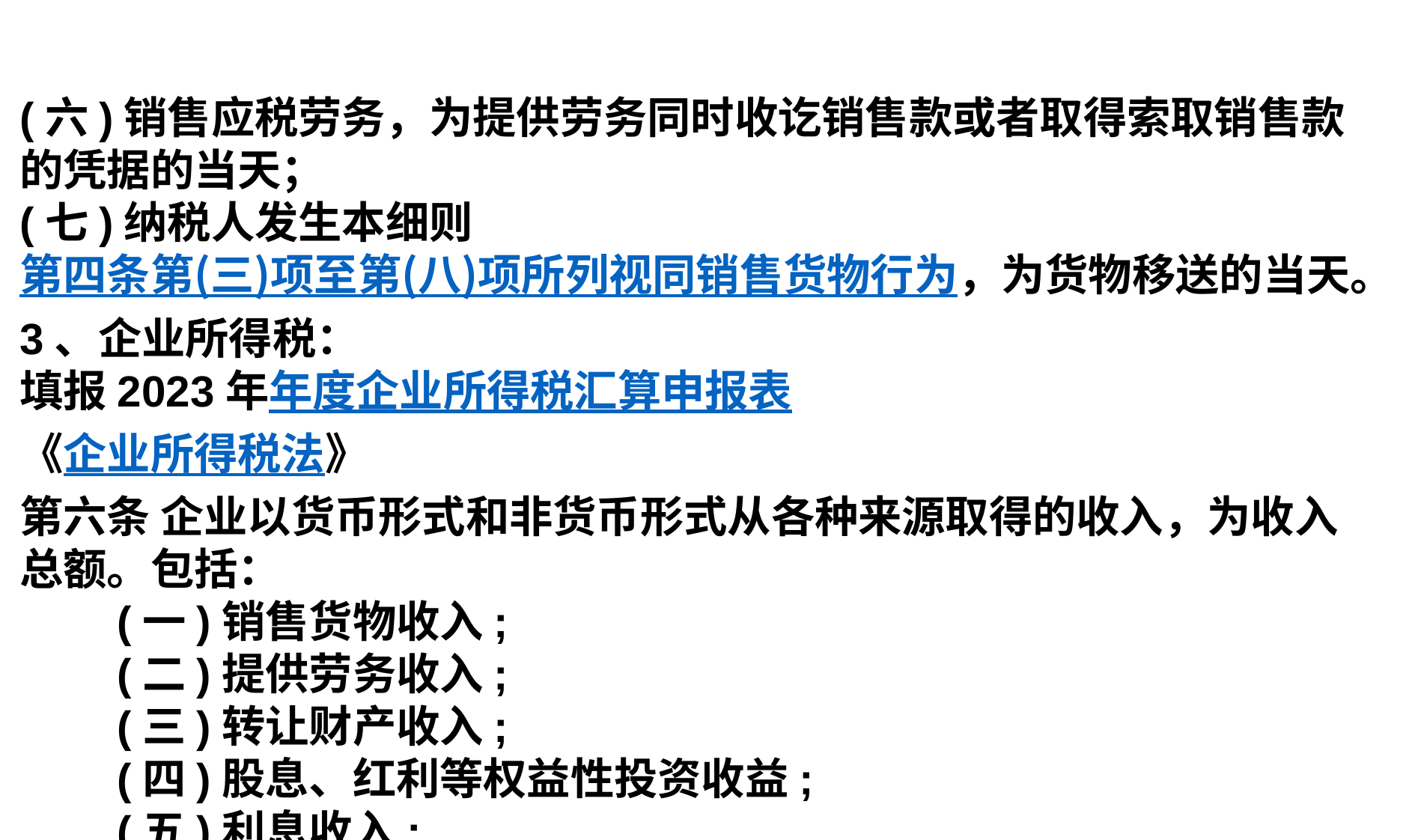

(六)销售应税劳务，为提供劳务同时收讫销售款或者取得索取销售款的凭据的当天；
(七)纳税人发生本细则第四条第(三)项至第(八)项所列视同销售货物行为，为货物移送的当天。3、企业所得税：
填报2023年年度企业所得税汇算申报表
《企业所得税法》
第六条 企业以货币形式和非货币形式从各种来源取得的收入，为收入总额。包括：
　　(一)销售货物收入;
　　(二)提供劳务收入;
　　(三)转让财产收入;
　　(四)股息、红利等权益性投资收益;
　　(五)利息收入;